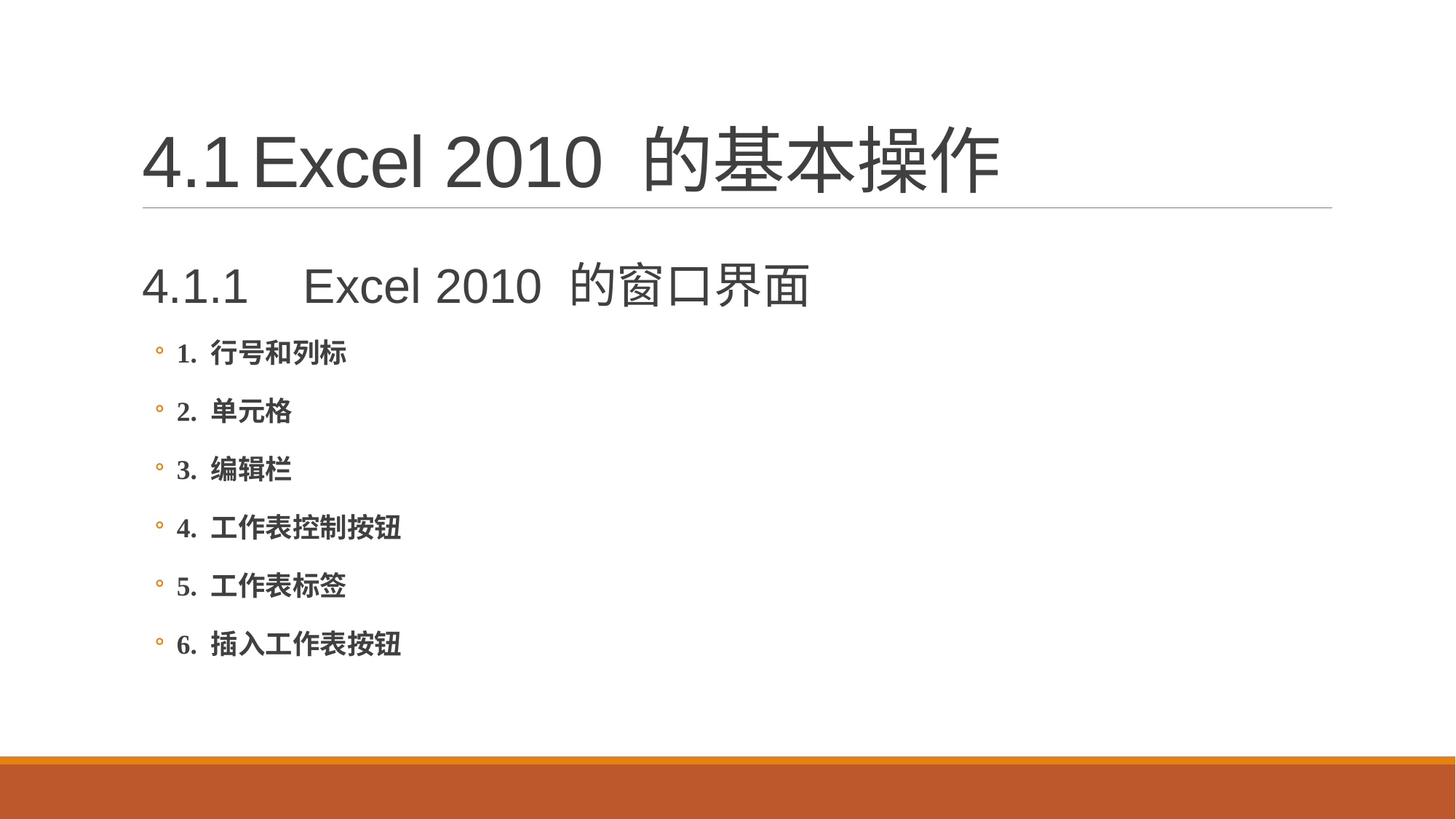

# 4.1	Excel 2010 的基本操作
4.1.1    Excel 2010 的窗口界面
1. 行号和列标
2. 单元格
3. 编辑栏
4. 工作表控制按钮
5. 工作表标签
6. 插入工作表按钮